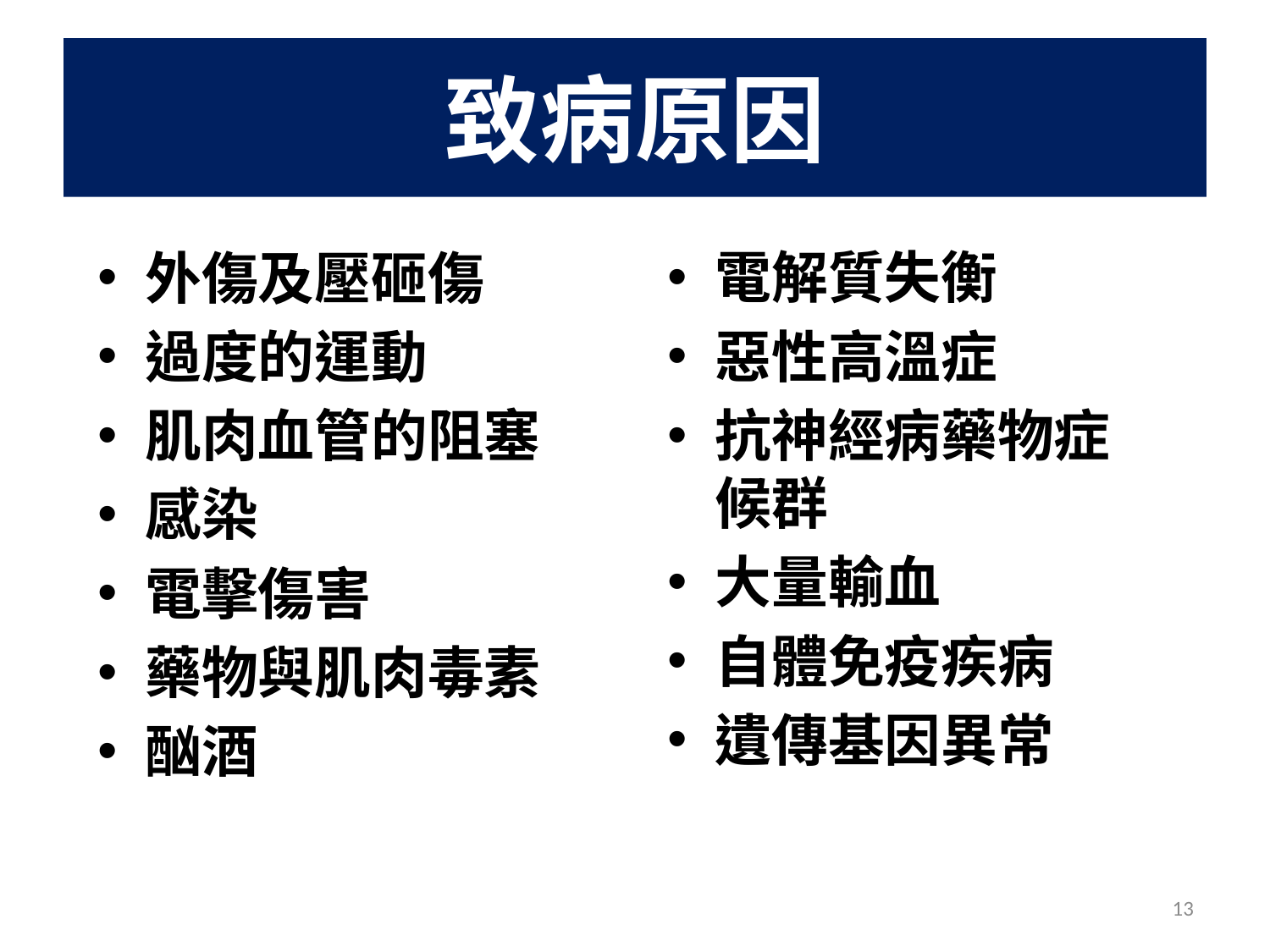

# 致病原因
外傷及壓砸傷
過度的運動
肌肉血管的阻塞
感染
電擊傷害
藥物與肌肉毒素
酗酒
電解質失衡
惡性高溫症
抗神經病藥物症候群
大量輸血
自體免疫疾病
遺傳基因異常
13